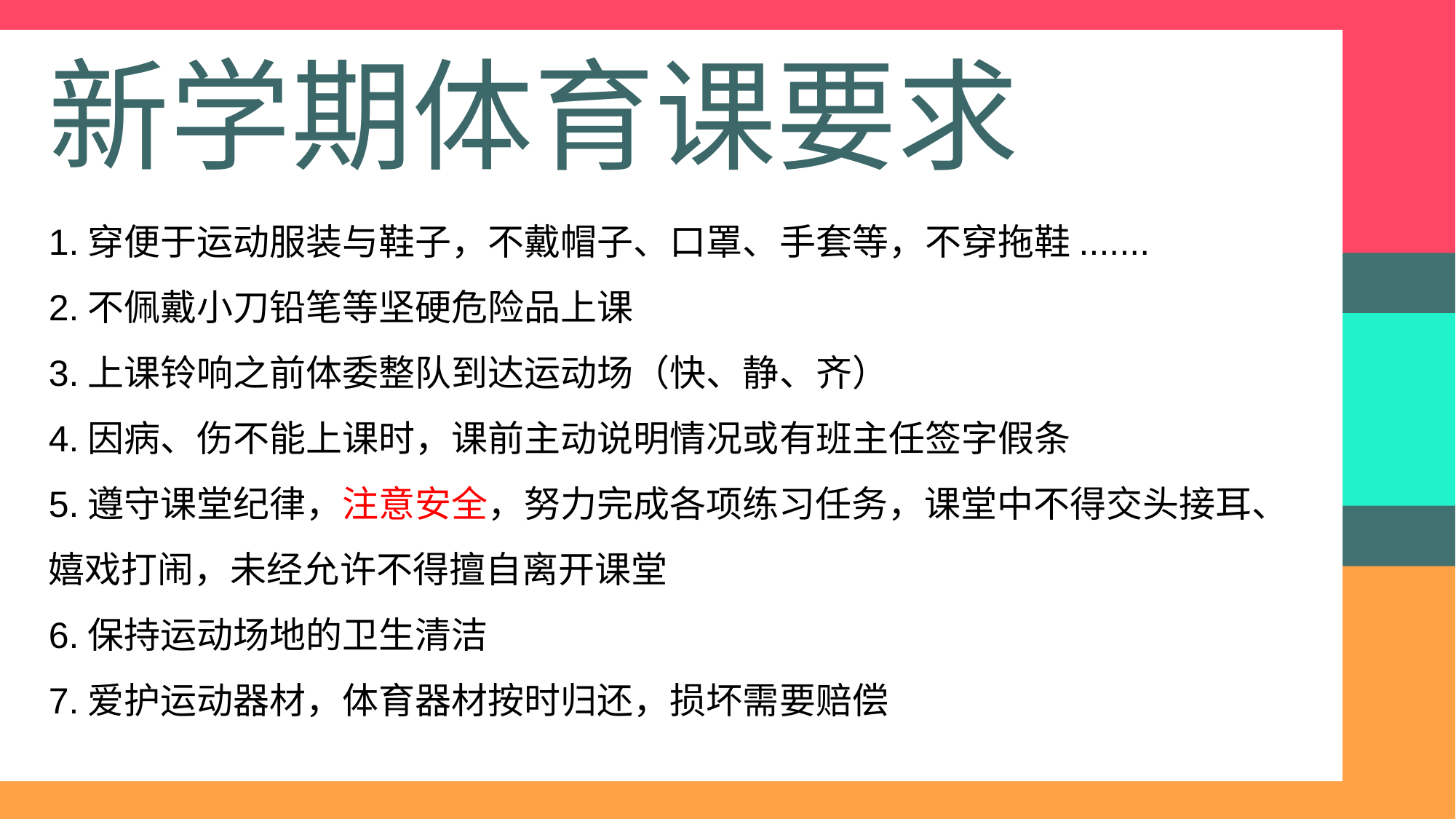

新学期体育课要求
1.穿便于运动服装与鞋子，不戴帽子、口罩、手套等，不穿拖鞋.......
2.不佩戴小刀铅笔等坚硬危险品上课
3.上课铃响之前体委整队到达运动场（快、静、齐）
4.因病、伤不能上课时，课前主动说明情况或有班主任签字假条
5.遵守课堂纪律，注意安全，努力完成各项练习任务，课堂中不得交头接耳、嬉戏打闹，未经允许不得擅自离开课堂
6.保持运动场地的卫生清洁
7.爱护运动器材，体育器材按时归还，损坏需要赔偿